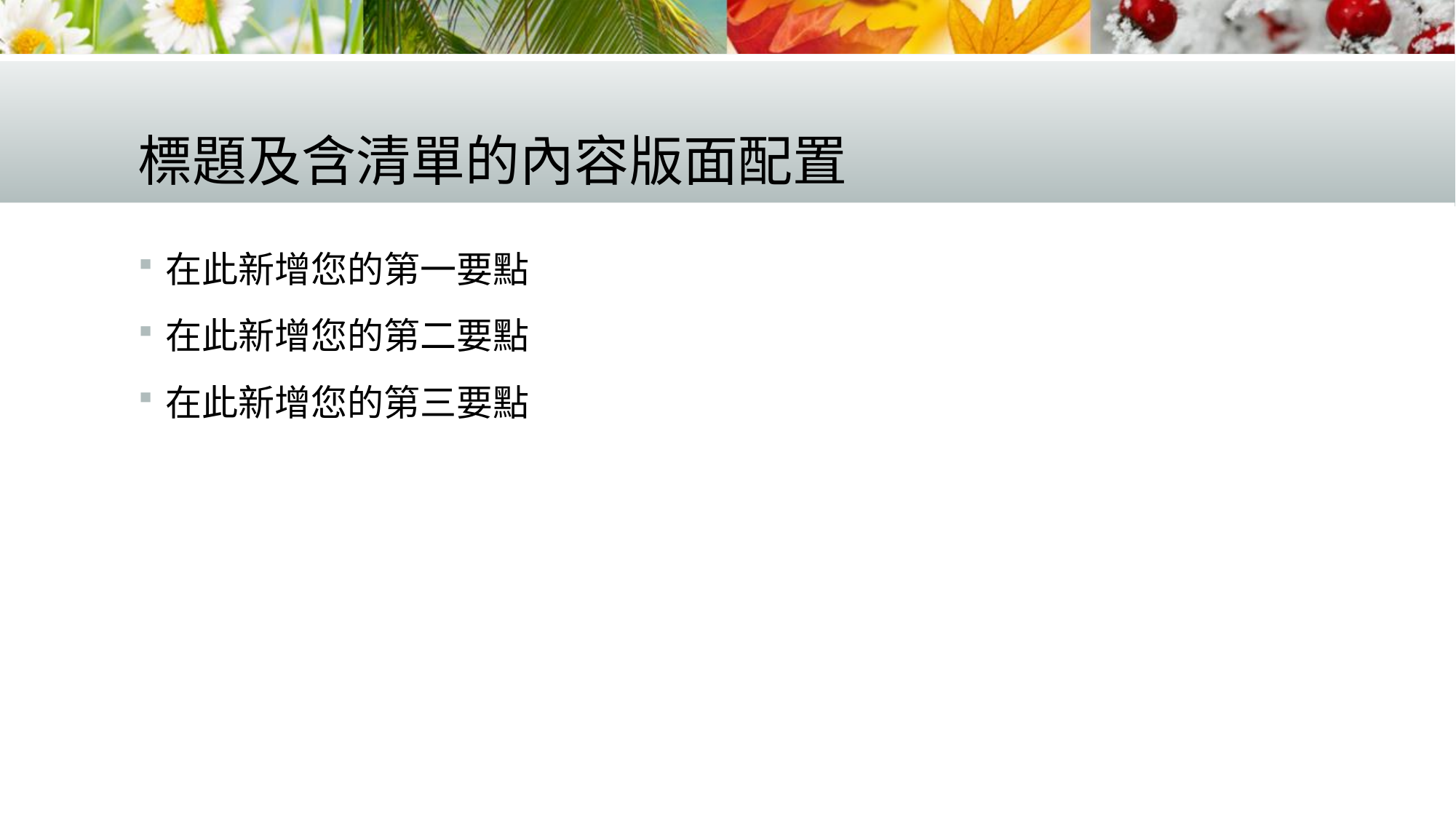

# 標題及含清單的內容版面配置
在此新增您的第一要點
在此新增您的第二要點
在此新增您的第三要點